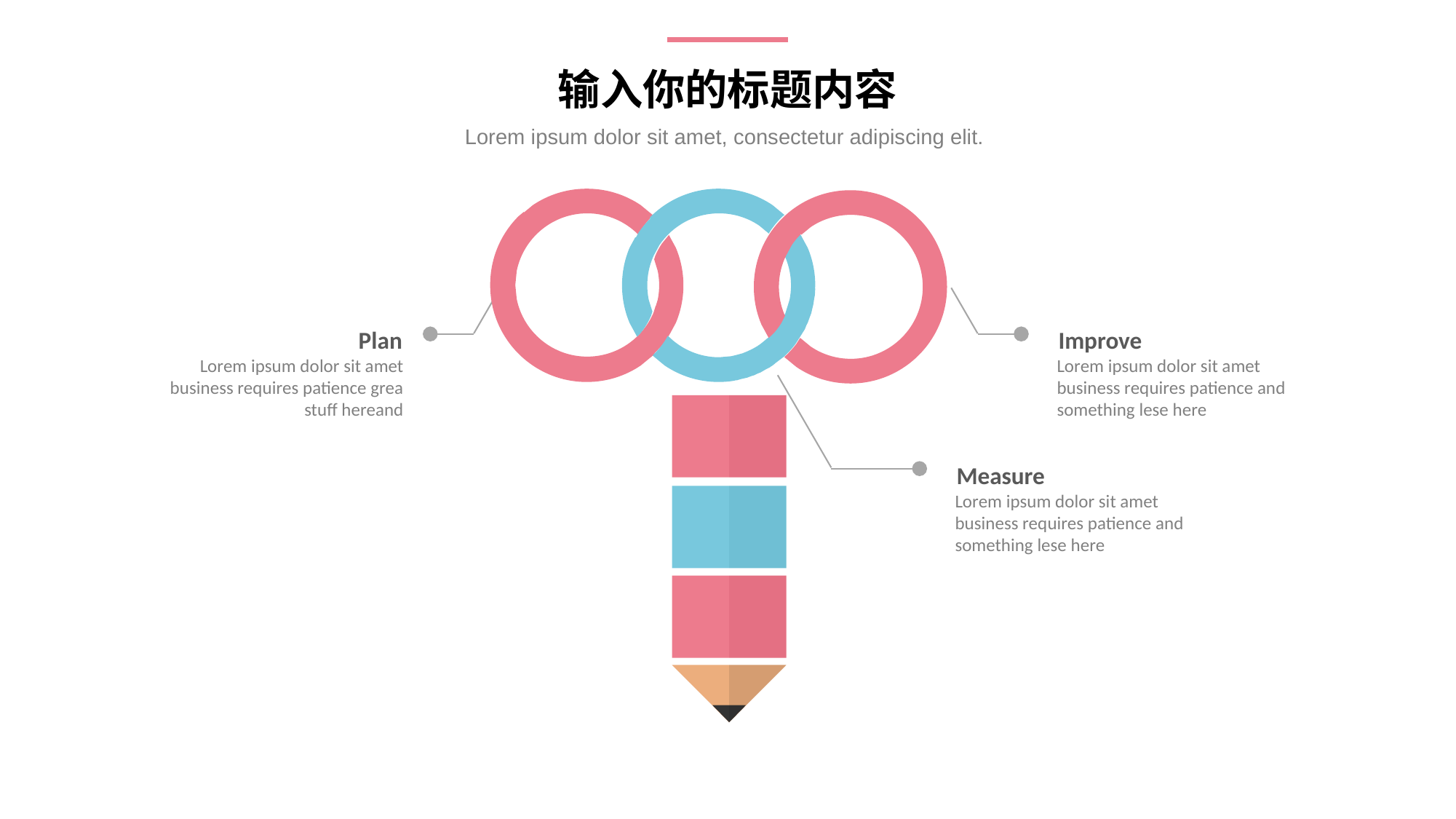

输入你的标题内容
Lorem ipsum dolor sit amet, consectetur adipiscing elit.

Plan
Lorem ipsum dolor sit amet business requires patience grea stuff hereand
Improve
Lorem ipsum dolor sit amet business requires patience and something lese here

Measure
Lorem ipsum dolor sit amet business requires patience and something lese here